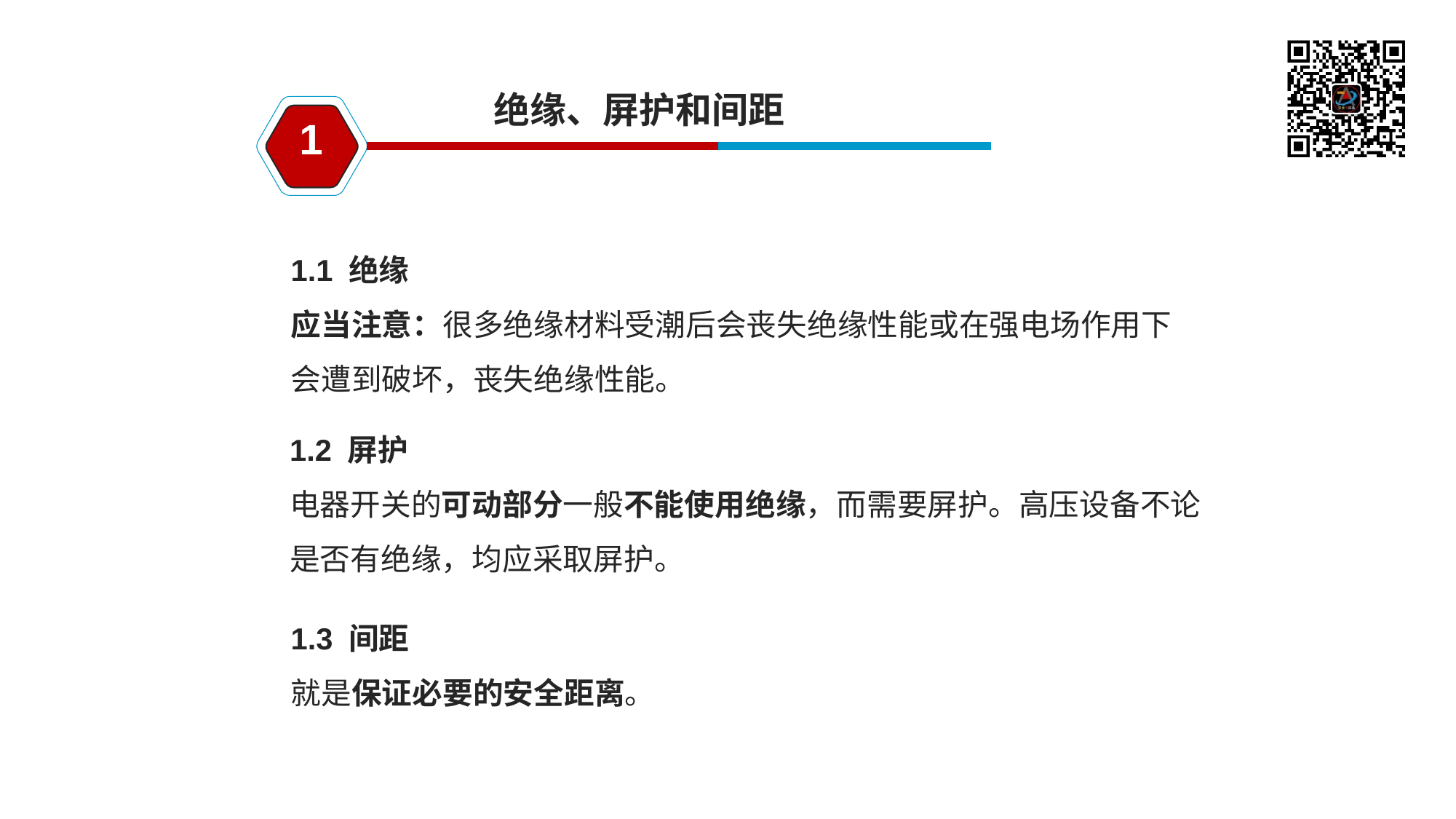

绝缘、屏护和间距

1
1.1 绝缘
应当注意：很多绝缘材料受潮后会丧失绝缘性能或在强电场作用下会遭到破坏，丧失绝缘性能。
1.2 屏护
电器开关的可动部分一般不能使用绝缘，而需要屏护。高压设备不论是否有绝缘，均应采取屏护。
1.3 间距
就是保证必要的安全距离。